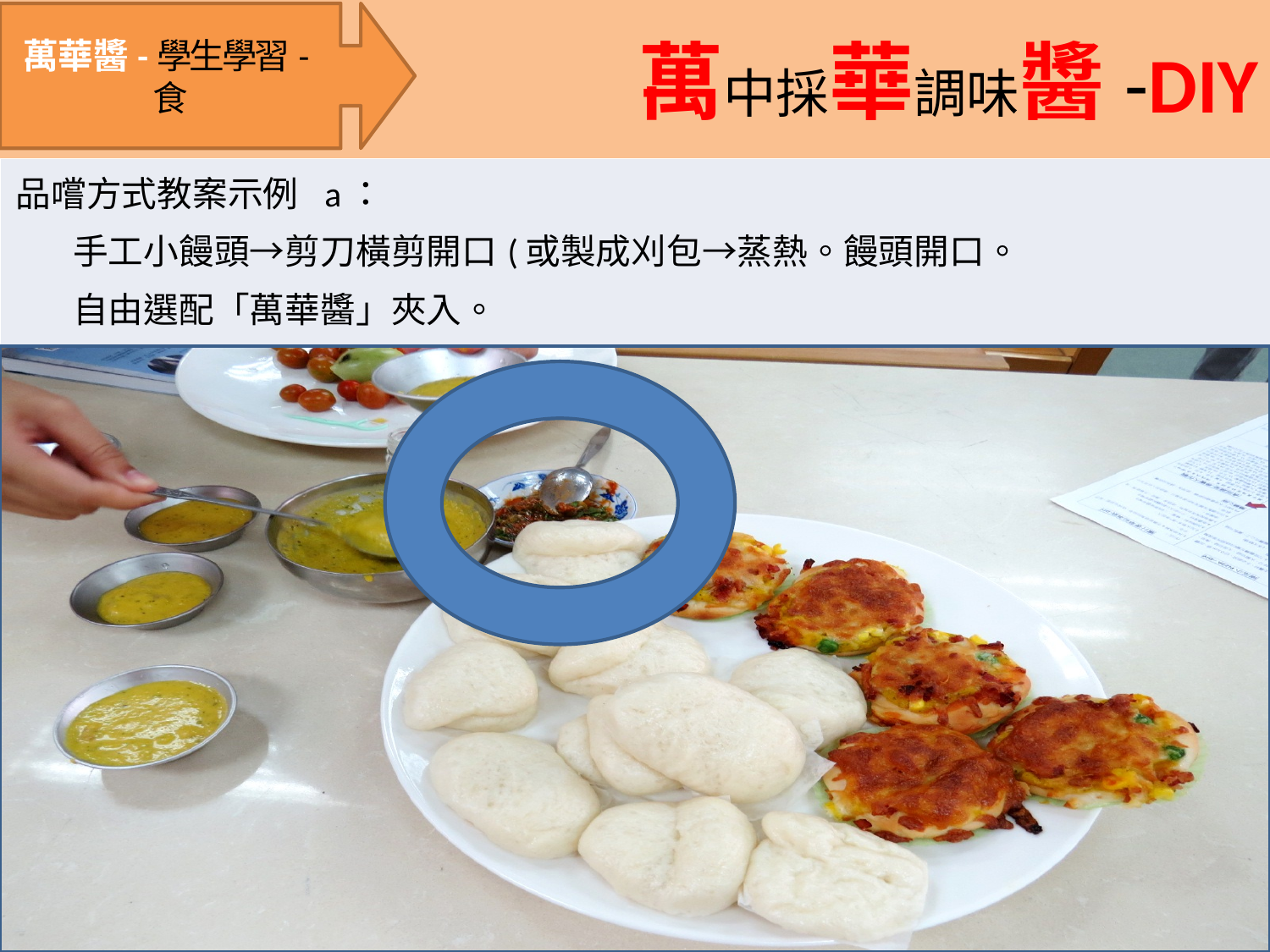

萬中採華調味醬-DIY
萬華醬-學生學習-食
| 品嚐方式教案示例 a： 手工小饅頭→剪刀橫剪開口(或製成刈包→蒸熱。饅頭開口。 自由選配「萬華醬」夾入。 |
| --- |